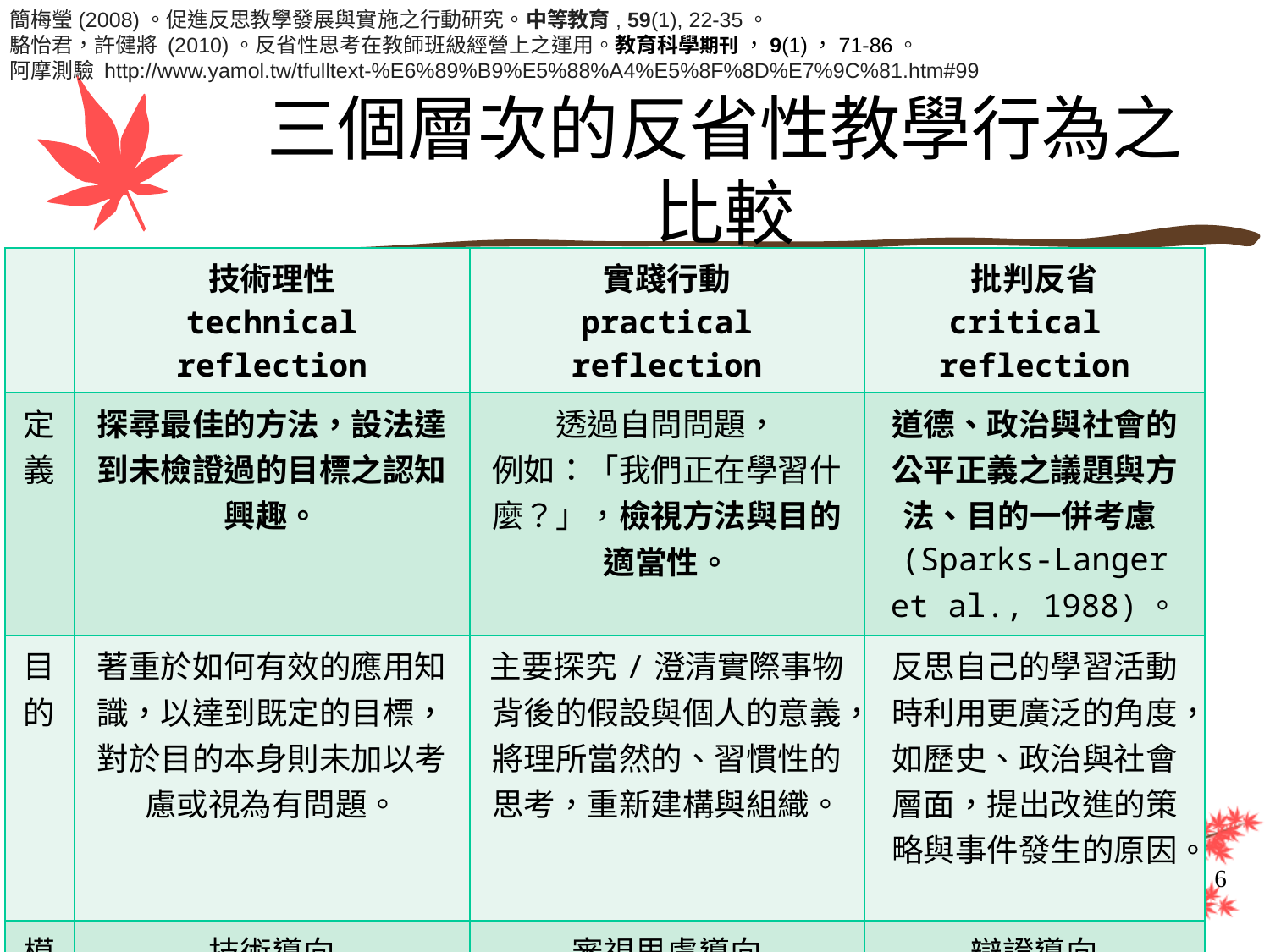

簡梅瑩(2008)。促進反思教學發展與實施之行動研究。中等教育, 59(1), 22-35。
駱怡君，許健將 (2010)。反省性思考在教師班級經營上之運用。教育科學期刊 ，9(1)，71-86。
阿摩測驗 http://www.yamol.tw/tfulltext-%E6%89%B9%E5%88%A4%E5%8F%8D%E7%9C%81.htm#99
# 三個層次的反省性教學行為之比較
|  | 技術理性 technical reflection | 實踐行動 practical reflection | 批判反省 critical reflection |
| --- | --- | --- | --- |
| 定義 | 探尋最佳的方法，設法達到未檢證過的目標之認知興趣。 | 透過自問問題， 例如：「我們正在學習什麼？」，檢視方法與目的適當性。 | 道德、政治與社會的公平正義之議題與方法、目的一併考慮(Sparks-Langer et al., 1988)。 |
| 目的 | 著重於如何有效的應用知識，以達到既定的目標，對於目的本身則未加以考慮或視為有問題。 | 主要探究/澄清實際事物 背後的假設與個人的意義，將理所當然的、習慣性的思考，重新建構與組織。 | 反思自己的學習活動時利用更廣泛的角度，如歷史、政治與社會層面，提出改進的策略與事件發生的原因。 |
| 模式 | 技術導向 (知識+實務) | 審視思慮導向 (深思周全的教學情境) | 辯證導向 (批判反思對立的立場) |
6